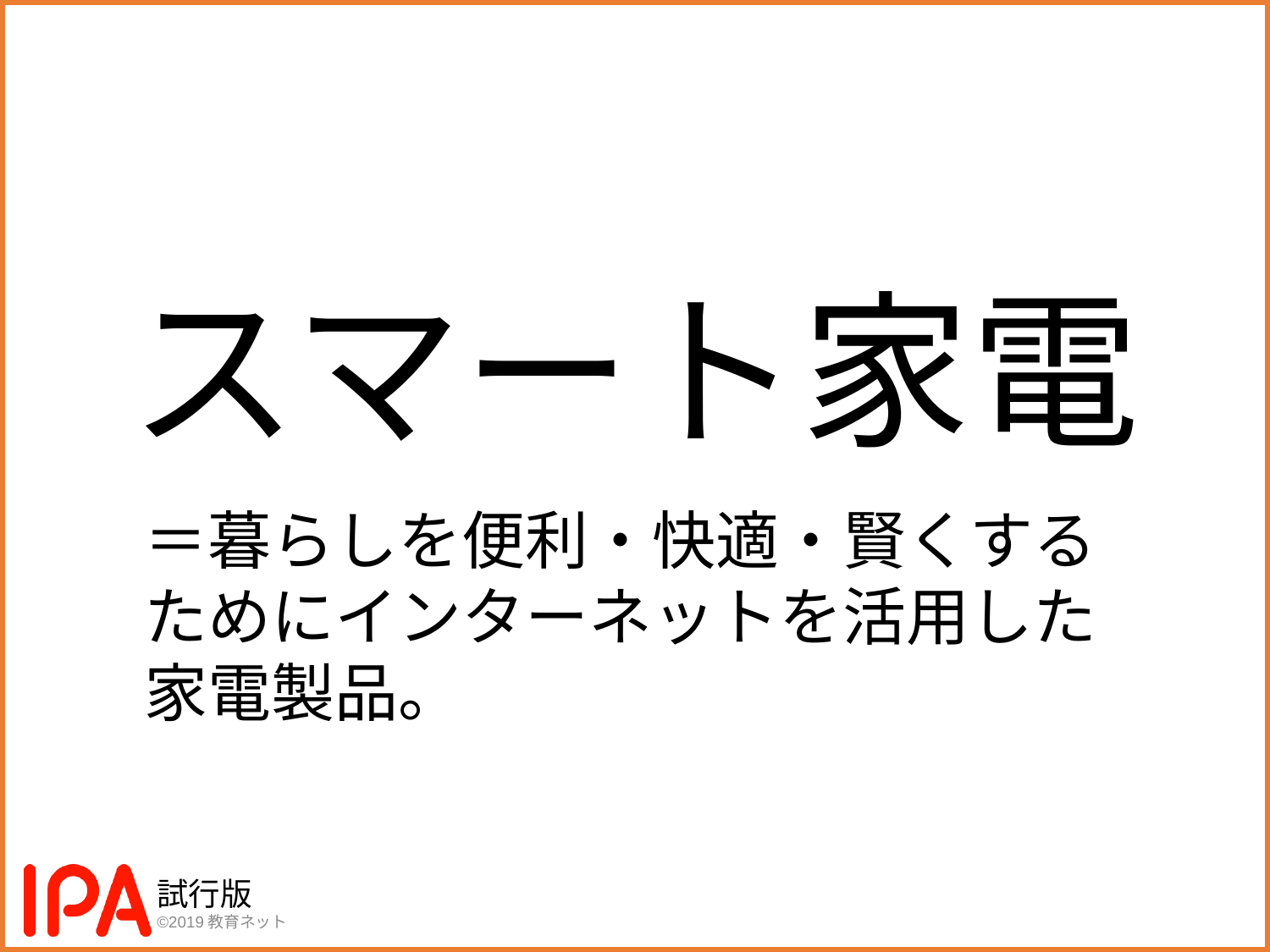

スマート家電
＝暮らしを便利・快適・賢くするためにインターネットを活用した家電製品。